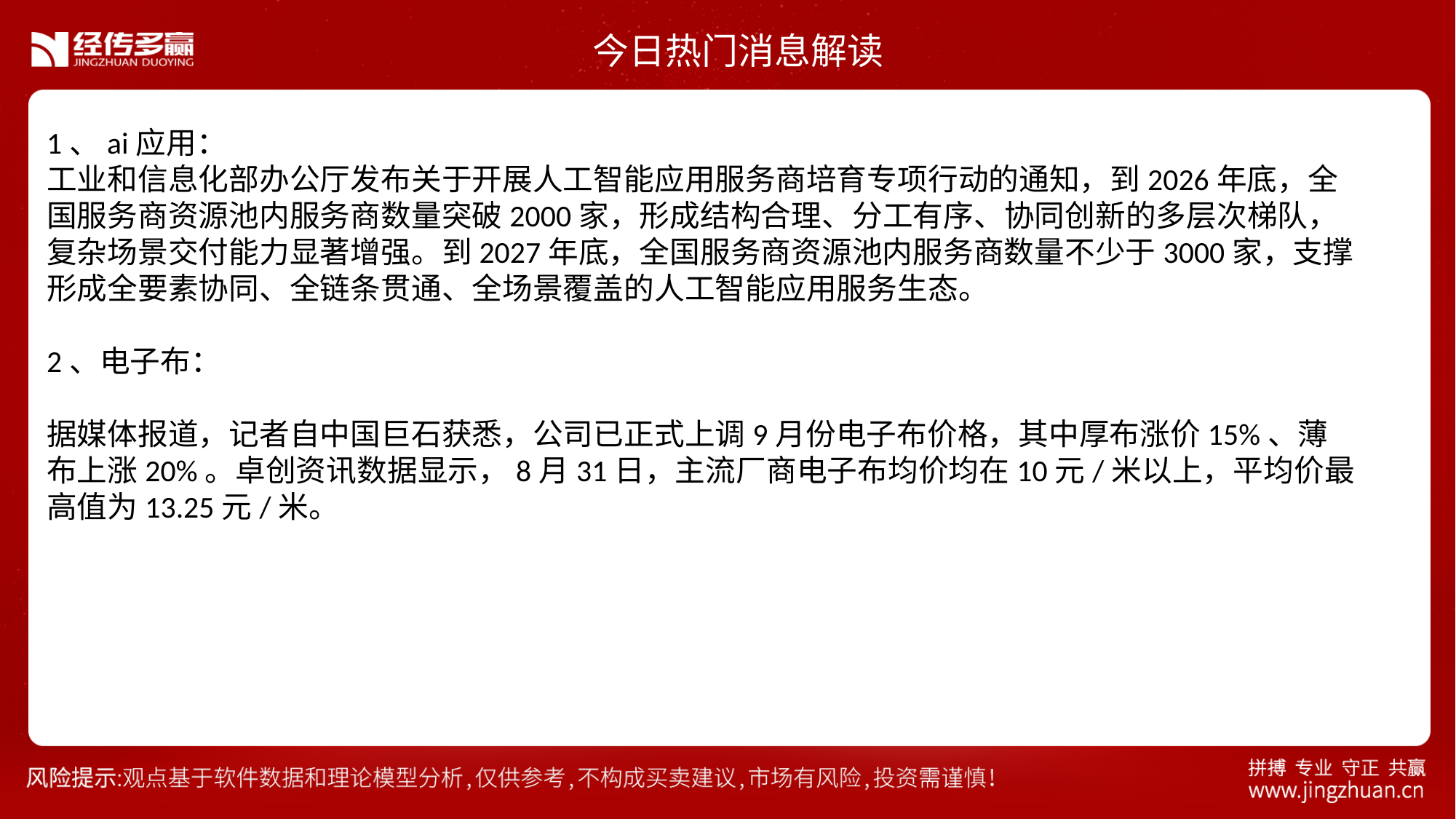

今日热门消息解读
1、ai应用：
工业和信息化部办公厅发布关于开展人工智能应用服务商培育专项行动的通知，到2026年底，全国服务商资源池内服务商数量突破2000家，形成结构合理、分工有序、协同创新的多层次梯队，复杂场景交付能力显著增强。到2027年底，全国服务商资源池内服务商数量不少于3000家，支撑形成全要素协同、全链条贯通、全场景覆盖的人工智能应用服务生态。

2、电子布：

据媒体报道，记者自中国巨石获悉，公司已正式上调9月份电子布价格，其中厚布涨价15%、薄布上涨20%。卓创资讯数据显示，8月31日，主流厂商电子布均价均在10元/米以上，平均价最高值为13.25元/米。